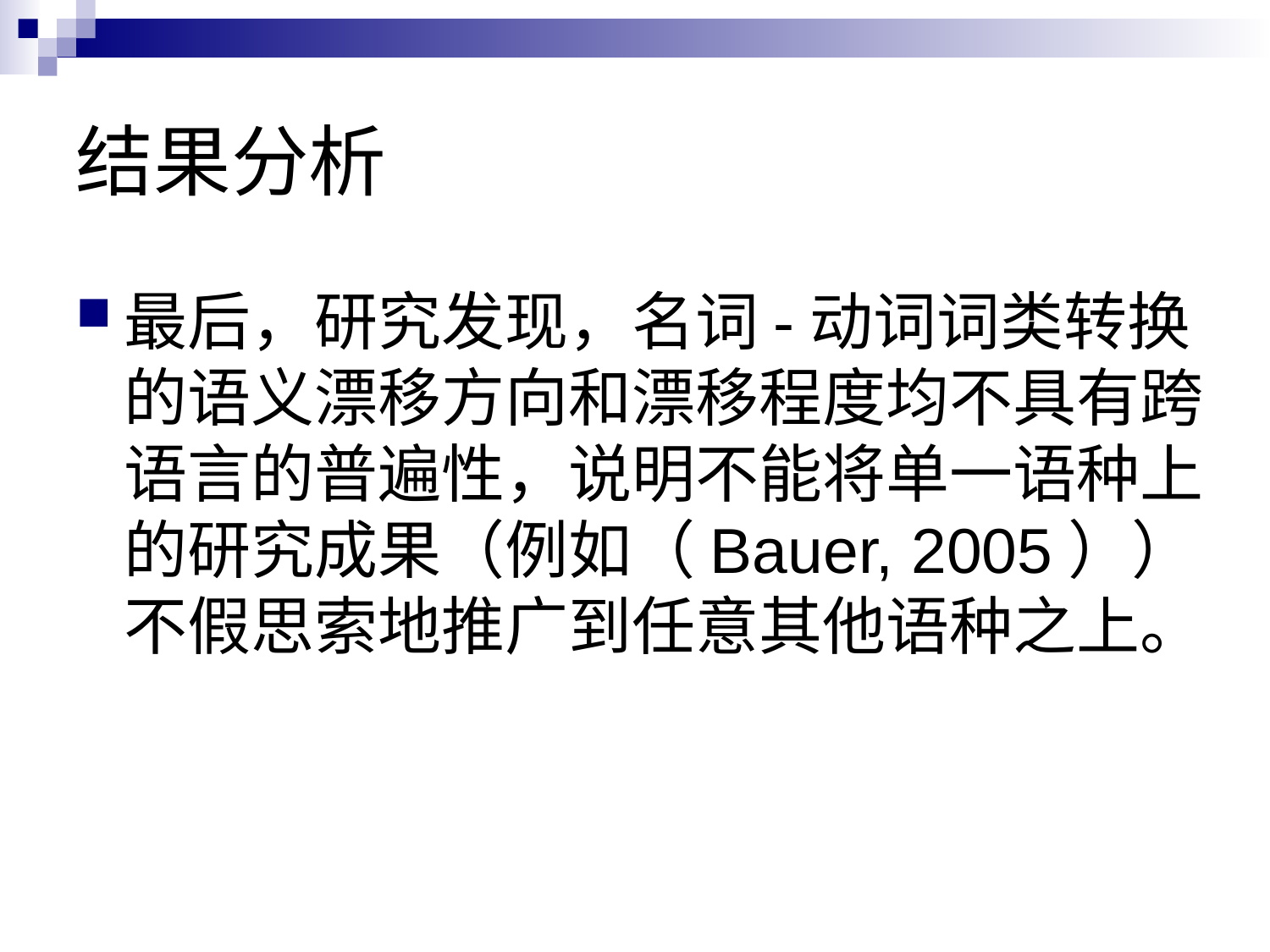

# 结果分析
最后，研究发现，名词-动词词类转换的语义漂移方向和漂移程度均不具有跨语言的普遍性，说明不能将单一语种上的研究成果（例如（Bauer, 2005））不假思索地推广到任意其他语种之上。